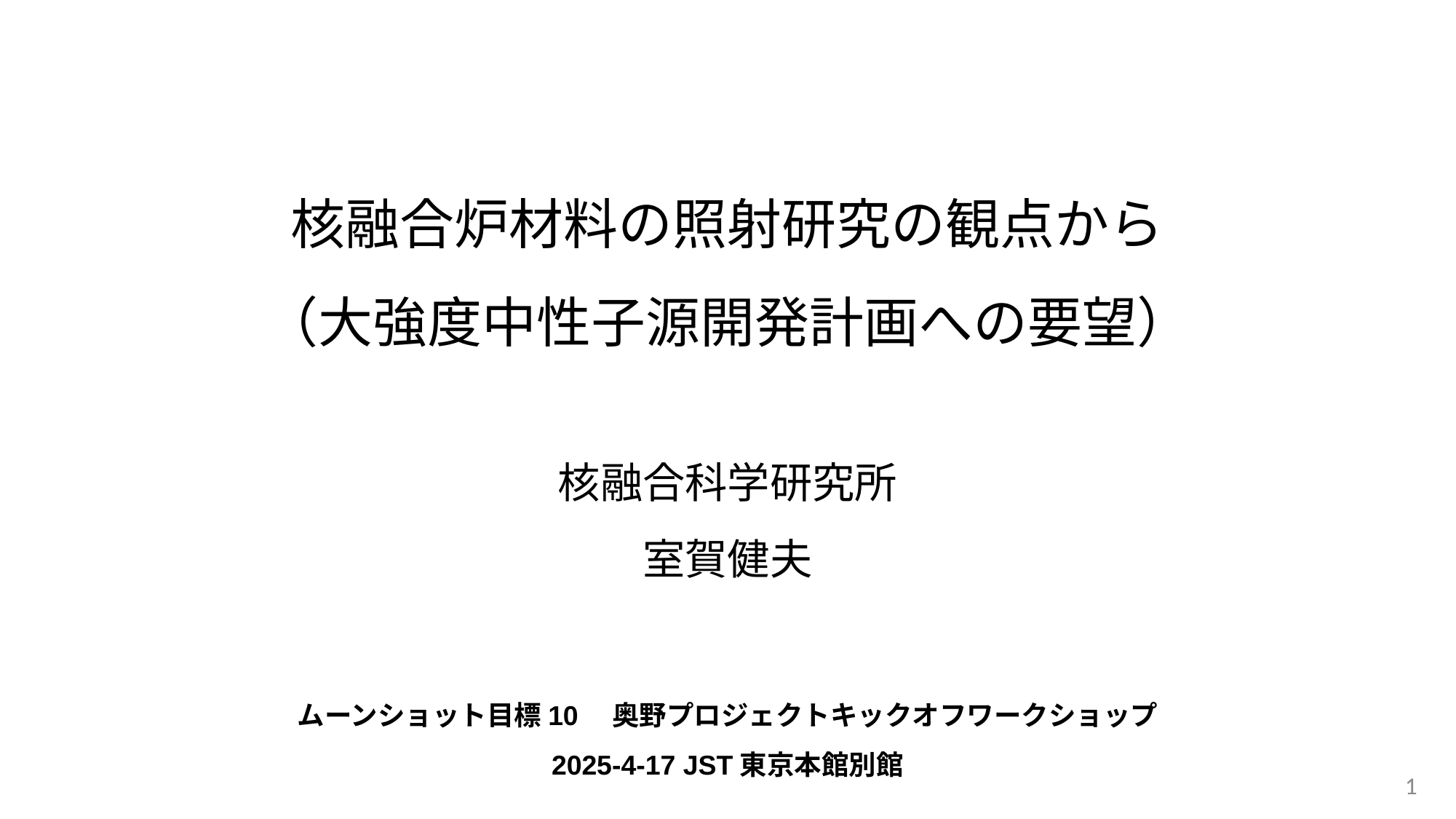

核融合炉材料の照射研究の観点から
（大強度中性子源開発計画への要望）

核融合科学研究所
室賀健夫
ムーンショット目標10　奥野プロジェクトキックオフワークショップ
2025-4-17 JST東京本館別館
1